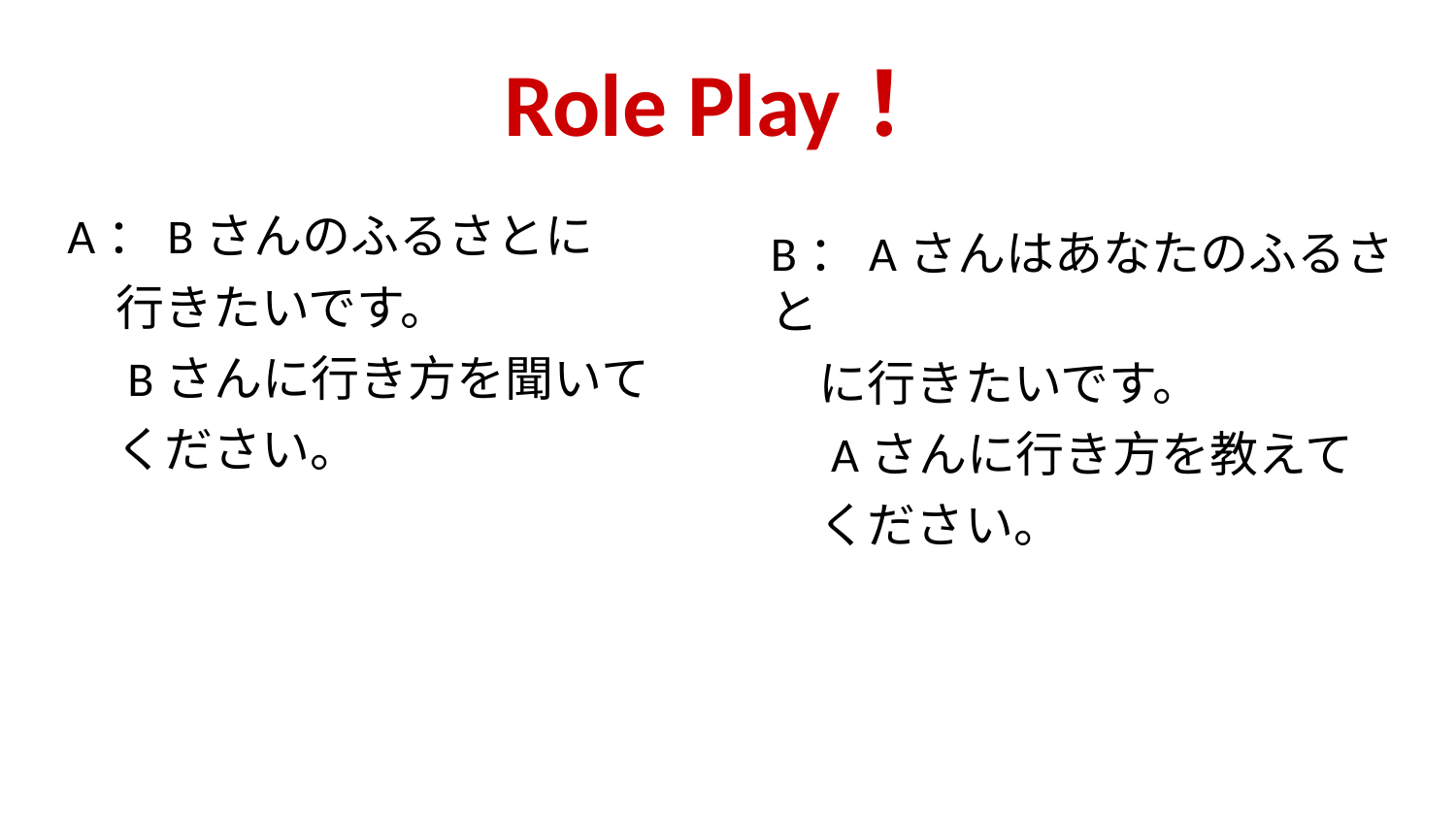

# Role Play！
A：Bさんのふるさとに
　行きたいです。
　Bさんに行き方を聞いて
　ください。
B：Aさんはあなたのふるさと
　に行きたいです。
　Aさんに行き方を教えて
　ください。